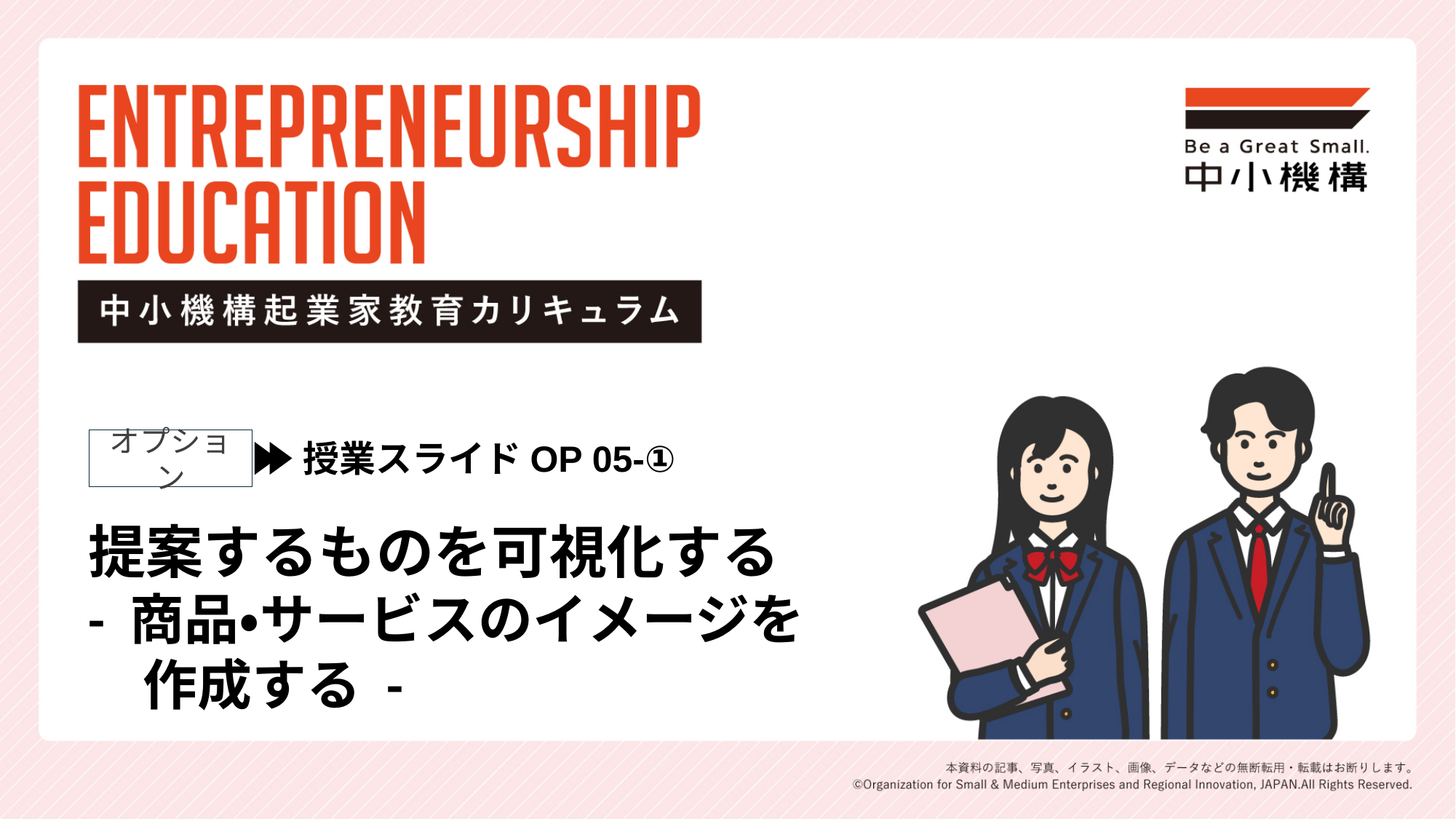

授業スライドOP 05-①
オプション

# 提案するものを可視化する - 商品・サービスのイメージを 　作成する -